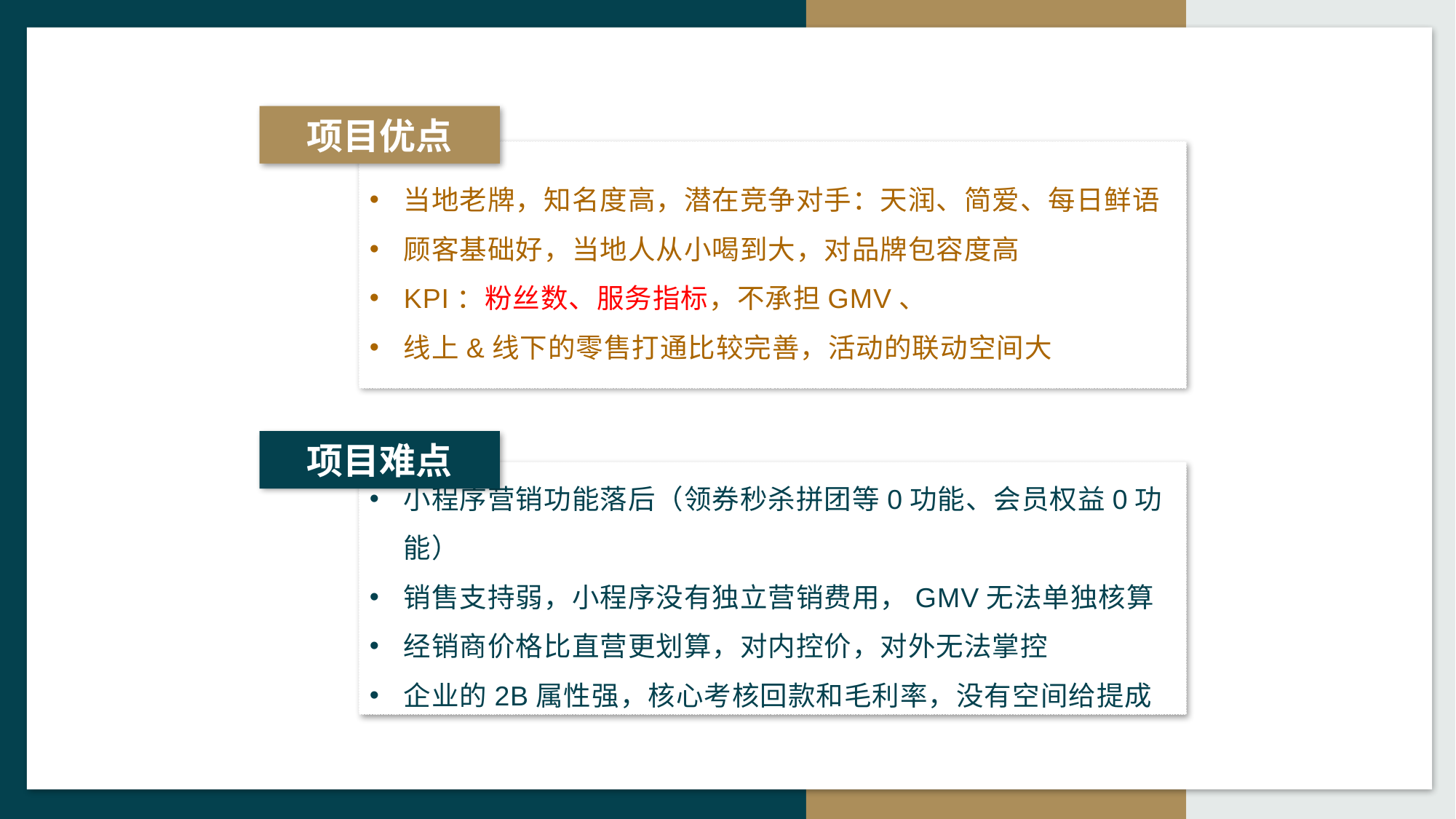

项目优点
当地老牌，知名度高，潜在竞争对手：天润、简爱、每日鲜语
顾客基础好，当地人从小喝到大，对品牌包容度高
KPI：粉丝数、服务指标，不承担GMV、
线上&线下的零售打通比较完善，活动的联动空间大
项目难点
小程序营销功能落后（领券秒杀拼团等0功能、会员权益0功能）
销售支持弱，小程序没有独立营销费用，GMV无法单独核算
经销商价格比直营更划算，对内控价，对外无法掌控
企业的2B属性强，核心考核回款和毛利率，没有空间给提成